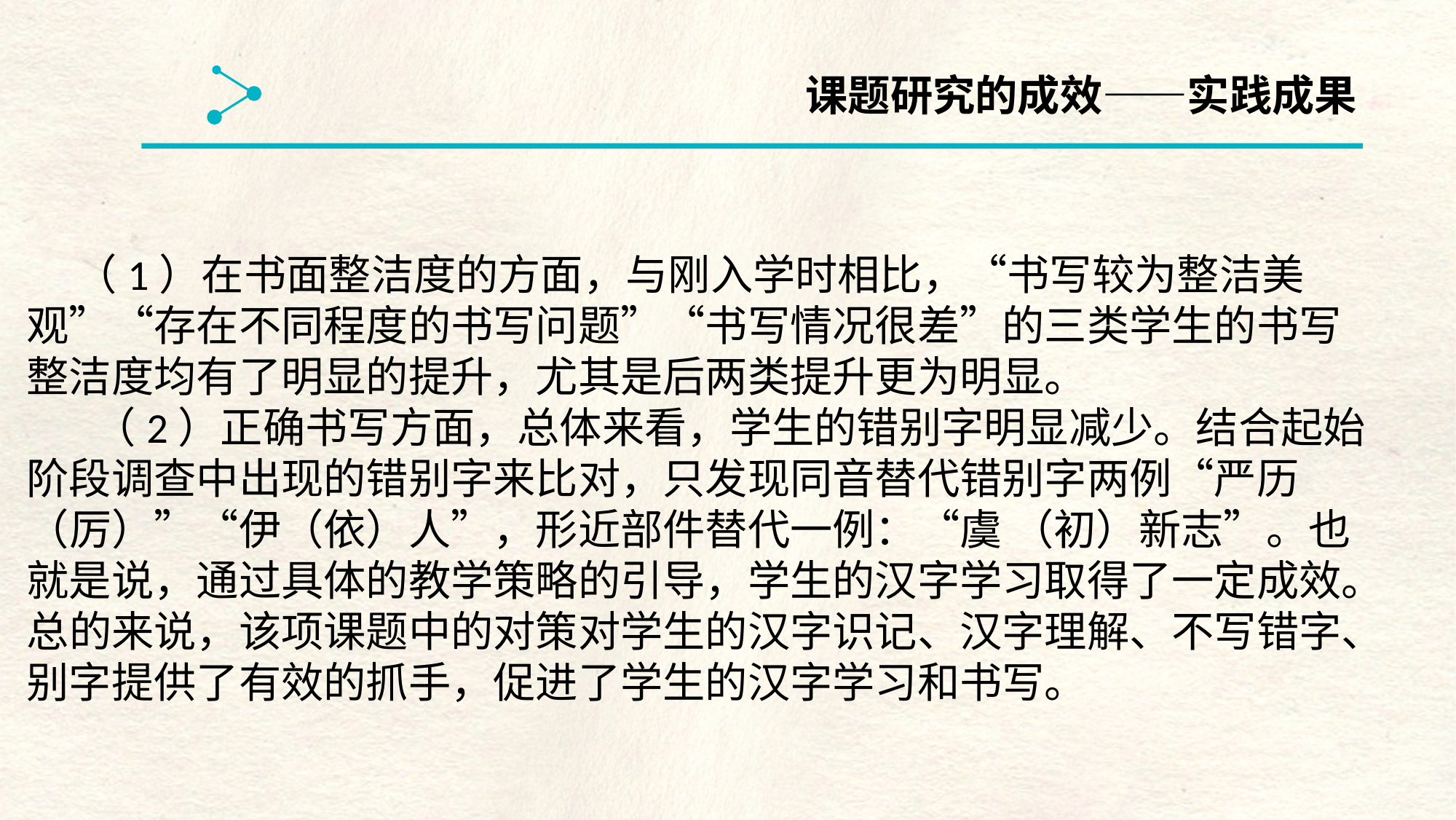

课题研究的成效——实践成果

    （1）在书面整洁度的方面，与刚入学时相比，“书写较为整洁美观”“存在不同程度的书写问题”“书写情况很差”的三类学生的书写整洁度均有了明显的提升，尤其是后两类提升更为明显。
      （2）正确书写方面，总体来看，学生的错别字明显减少。结合起始阶段调查中出现的错别字来比对，只发现同音替代错别字两例“严历（厉）”“伊（依）人”，形近部件替代一例：“虞 （初）新志”。也就是说，通过具体的教学策略的引导，学生的汉字学习取得了一定成效。总的来说，该项课题中的对策对学生的汉字识记、汉字理解、不写错字、别字提供了有效的抓手，促进了学生的汉字学习和书写。